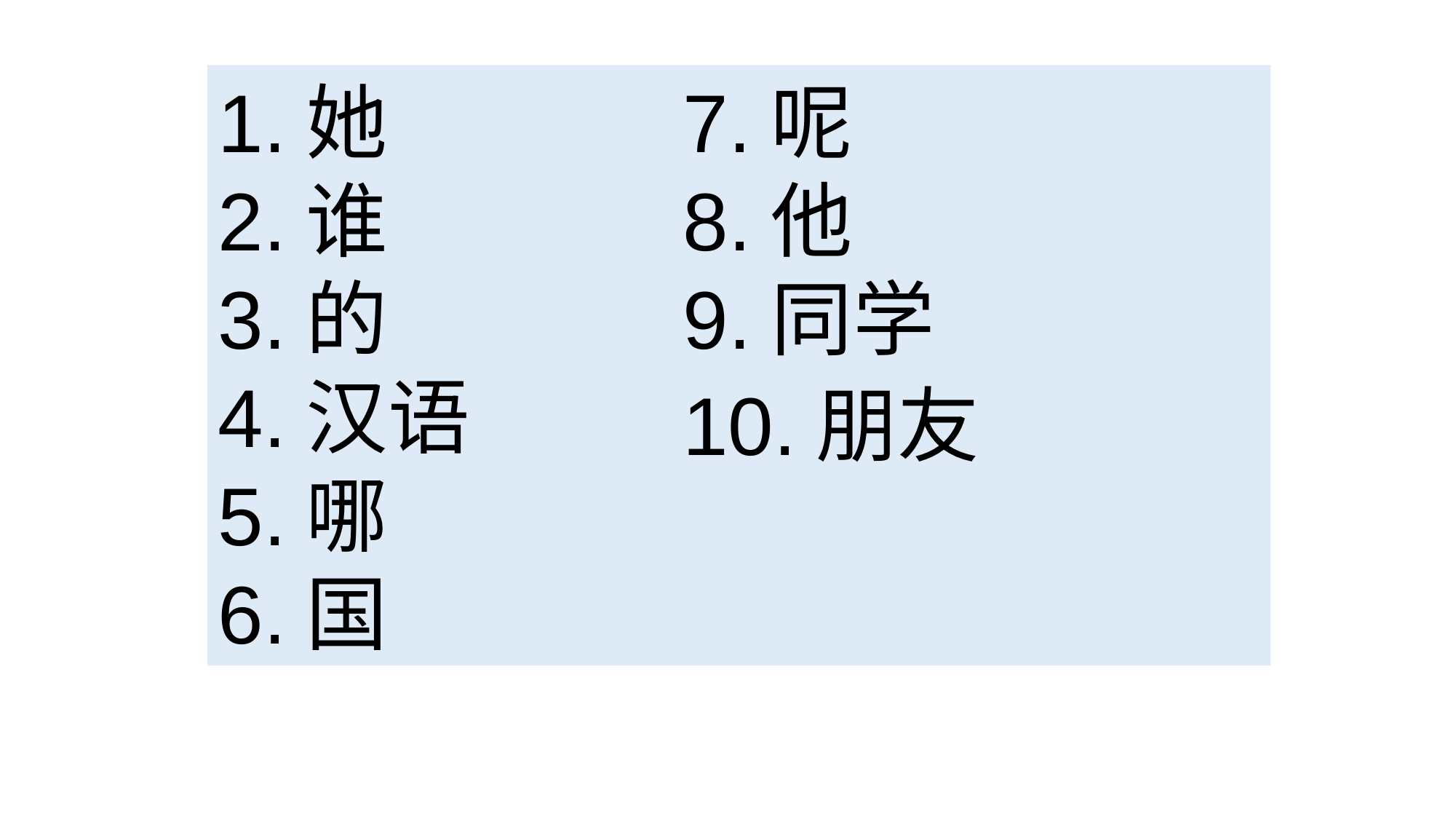

1.她               7.呢
2.谁               8.他
3.的               9.同学
4.汉语
5.哪
6.国
10.朋友